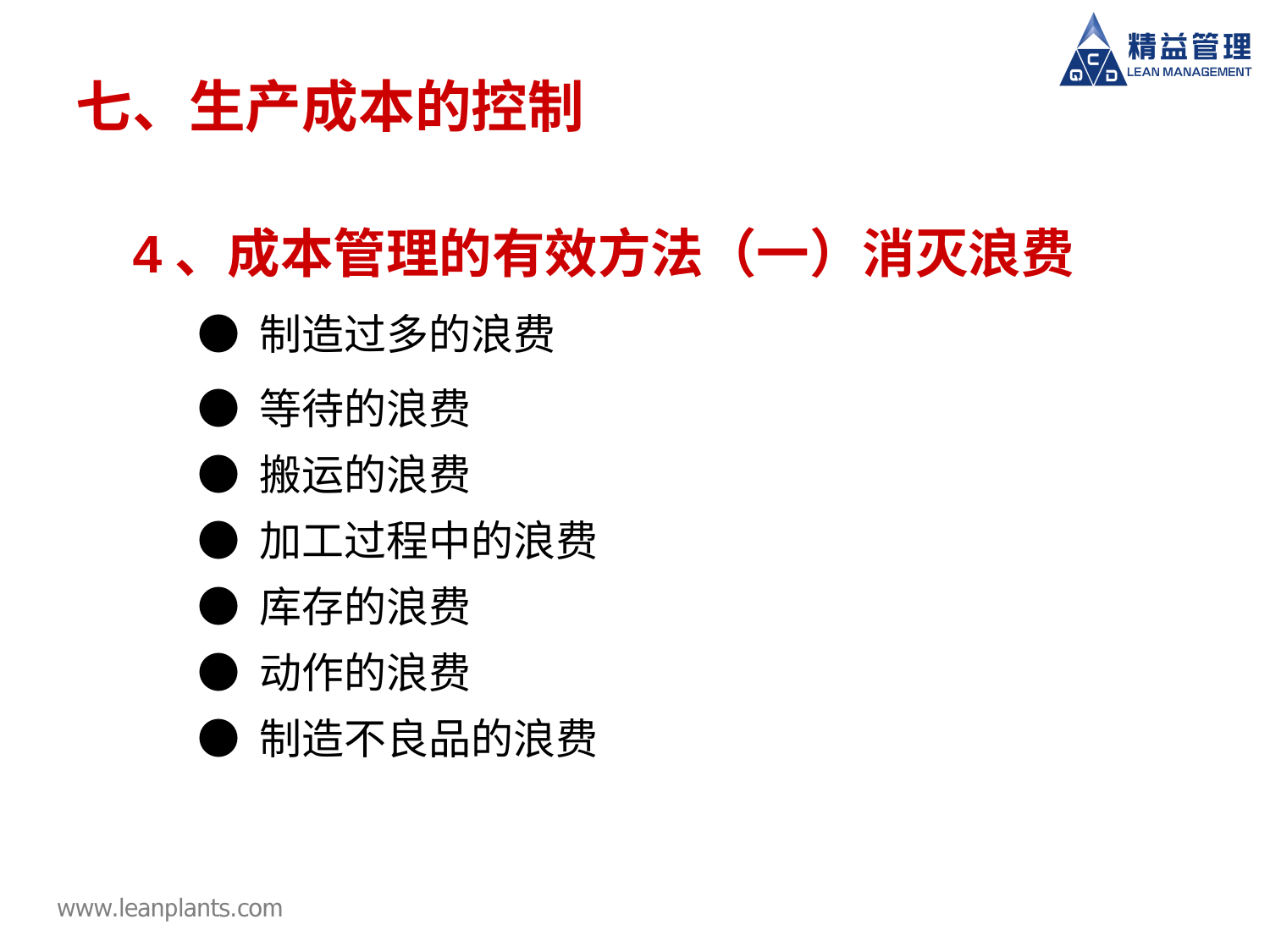

七、生产成本的控制
# 4、成本管理的有效方法（一）消灭浪费
● 制造过多的浪费
● 等待的浪费
● 搬运的浪费
● 加工过程中的浪费
● 库存的浪费
● 动作的浪费
● 制造不良品的浪费